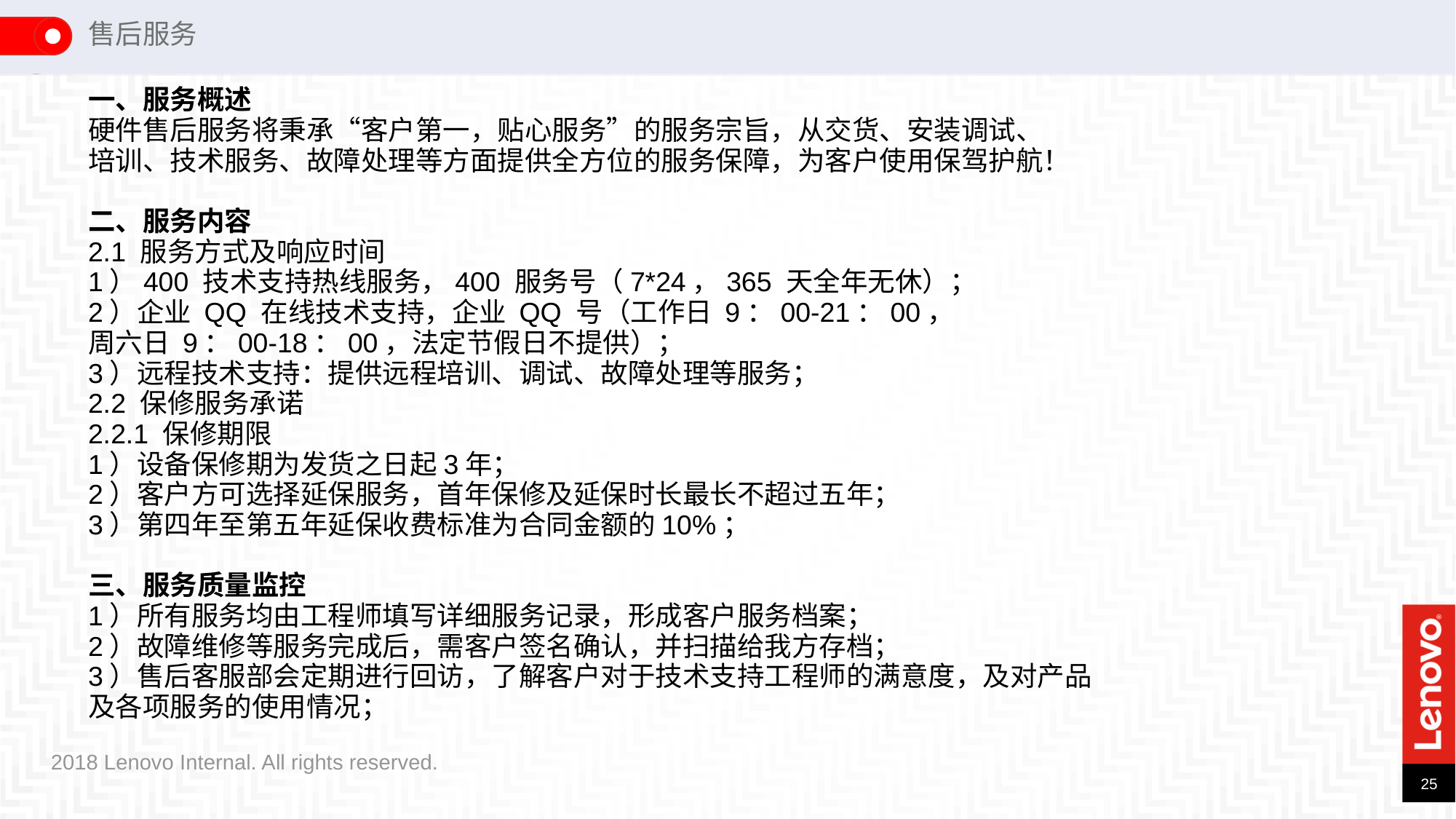

售后服务
一、服务概述
硬件售后服务将秉承“客户第一，贴心服务”的服务宗旨，从交货、安装调试、
培训、技术服务、故障处理等方面提供全方位的服务保障，为客户使用保驾护航！

二、服务内容
2.1 服务方式及响应时间
1）400 技术支持热线服务，400 服务号（7*24，365 天全年无休）；
2）企业 QQ 在线技术支持，企业 QQ 号（工作日 9：00-21：00，
周六日 9：00-18：00，法定节假日不提供）；
3）远程技术支持：提供远程培训、调试、故障处理等服务；
2.2 保修服务承诺
2.2.1 保修期限
1）设备保修期为发货之日起3年；
2）客户方可选择延保服务，首年保修及延保时长最长不超过五年；
3）第四年至第五年延保收费标准为合同金额的10%；

三、服务质量监控
1）所有服务均由工程师填写详细服务记录，形成客户服务档案；
2）故障维修等服务完成后，需客户签名确认，并扫描给我方存档；
3）售后客服部会定期进行回访，了解客户对于技术支持工程师的满意度，及对产品
及各项服务的使用情况；